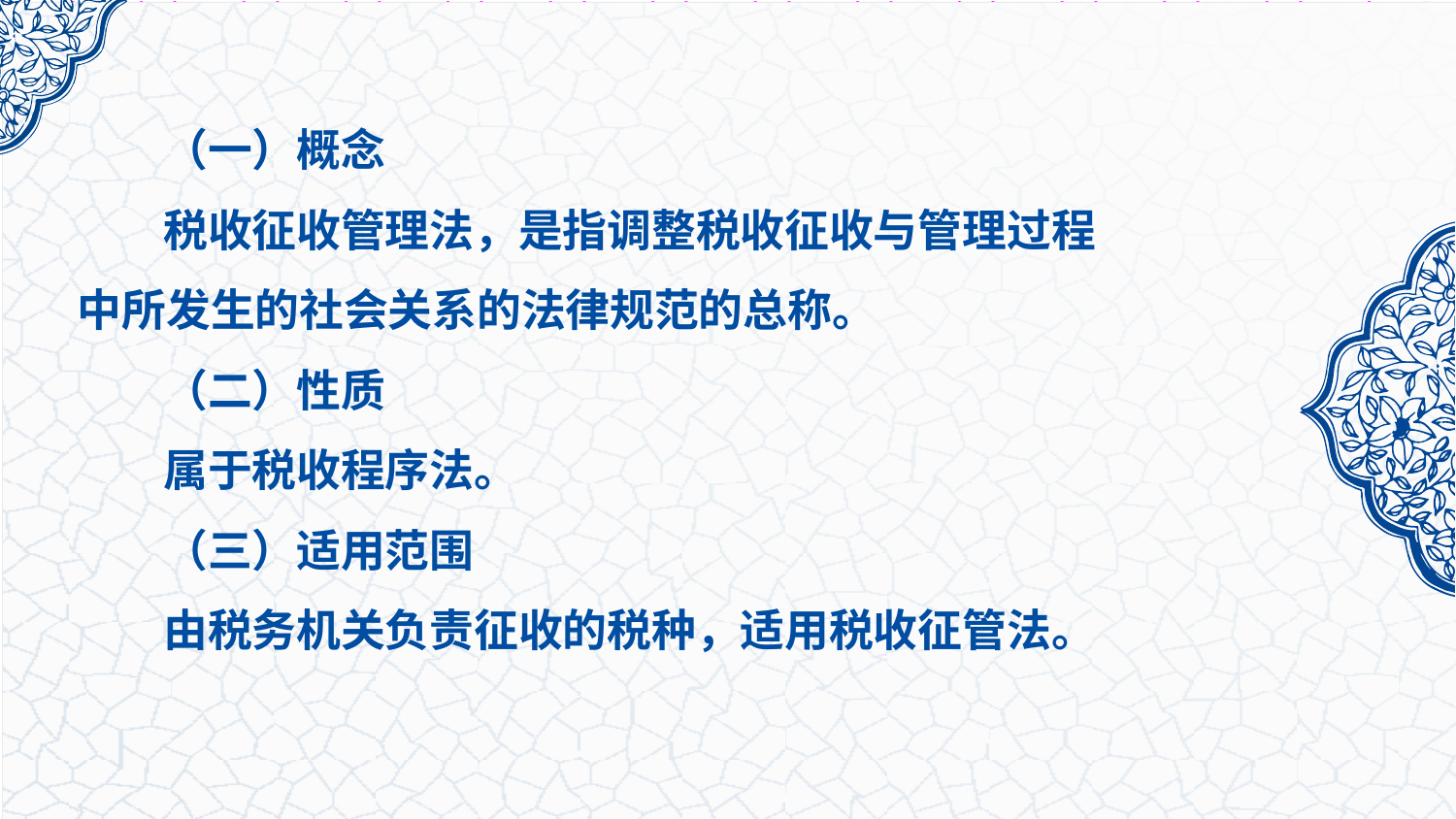

（一）概念
税收征收管理法，是指调整税收征收与管理过程中所发生的社会关系的法律规范的总称。
（二）性质
属于税收程序法。
（三）适用范围
由税务机关负责征收的税种，适用税收征管法。